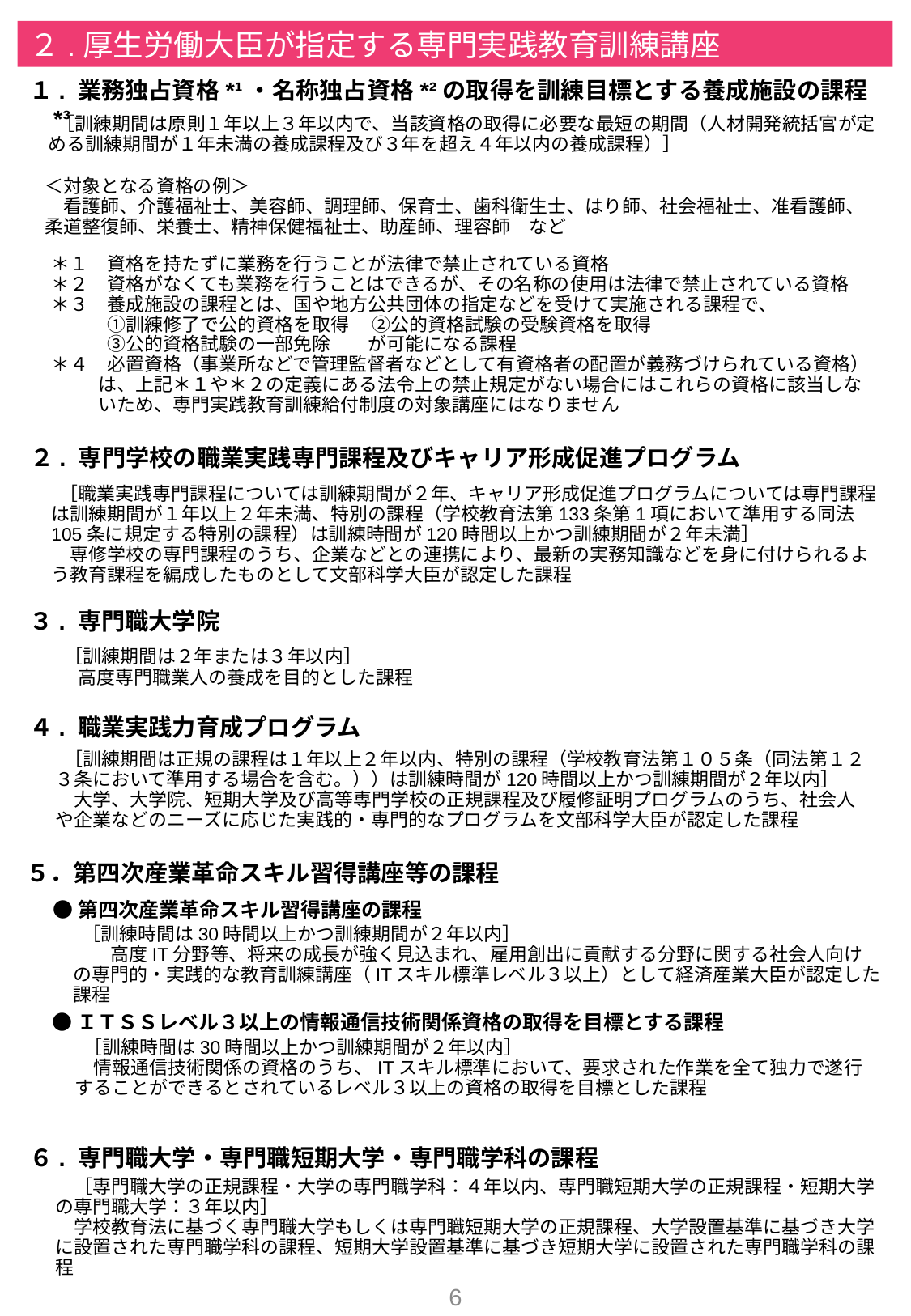

２.厚生労働大臣が指定する専門実践教育訓練講座
１. 業務独占資格*¹・名称独占資格*²の取得を訓練目標とする養成施設の課程*³
 ［訓練期間は原則１年以上３年以内で、当該資格の取得に必要な最短の期間（人材開発統括官が定める訓練期間が１年未満の養成課程及び３年を超え４年以内の養成課程）］
＜対象となる資格の例＞
　看護師、介護福祉士、美容師、調理師、保育士、歯科衛生士、はり師、社会福祉士、准看護師、柔道整復師、栄養士、精神保健福祉士、助産師、理容師　など
＊１　資格を持たずに業務を行うことが法律で禁止されている資格
＊２　資格がなくても業務を行うことはできるが、その名称の使用は法律で禁止されている資格
＊３　養成施設の課程とは、国や地方公共団体の指定などを受けて実施される課程で、
　　　①訓練修了で公的資格を取得 　②公的資格試験の受験資格を取得
　　　③公的資格試験の一部免除　　が可能になる課程
＊４　必置資格（事業所などで管理監督者などとして有資格者の配置が義務づけられている資格）は、上記＊１や＊２の定義にある法令上の禁止規定がない場合にはこれらの資格に該当しないため、専門実践教育訓練給付制度の対象講座にはなりません
２. 専門学校の職業実践専門課程及びキャリア形成促進プログラム
 ［職業実践専門課程については訓練期間が２年、キャリア形成促進プログラムについては専門課程は訓練期間が１年以上２年未満、特別の課程（学校教育法第133条第1項において準用する同法105条に規定する特別の課程）は訓練時間が120時間以上かつ訓練期間が２年未満］
　専修学校の専門課程のうち、企業などとの連携により、最新の実務知識などを身に付けられるよう教育課程を編成したものとして文部科学大臣が認定した課程
３. 専門職大学院
 ［訓練期間は２年または３年以内］
　 高度専門職業人の養成を目的とした課程
４. 職業実践力育成プログラム
 ［訓練期間は正規の課程は１年以上２年以内、特別の課程（学校教育法第１０５条（同法第１２３条において準用する場合を含む。））は訓練時間が120時間以上かつ訓練期間が２年以内］
　大学、大学院、短期大学及び高等専門学校の正規課程及び履修証明プログラムのうち、社会人や企業などのニーズに応じた実践的・専門的なプログラムを文部科学大臣が認定した課程
５．第四次産業革命スキル習得講座等の課程
●第四次産業革命スキル習得講座の課程
 ［訓練時間は30時間以上かつ訓練期間が２年以内］
　　高度IT分野等、将来の成長が強く見込まれ、雇用創出に貢献する分野に関する社会人向けの専門的・実践的な教育訓練講座（ITスキル標準レベル３以上）として経済産業大臣が認定した課程
●ＩＴＳＳレベル３以上の情報通信技術関係資格の取得を目標とする課程
 ［訓練時間は30時間以上かつ訓練期間が２年以内］
　情報通信技術関係の資格のうち、ITスキル標準において、要求された作業を全て独力で遂行することができるとされているレベル３以上の資格の取得を目標とした課程
６. 専門職大学・専門職短期大学・専門職学科の課程
　［専門職大学の正規課程・大学の専門職学科：４年以内、専門職短期大学の正規課程・短期大学の専門職大学：３年以内］
　学校教育法に基づく専門職大学もしくは専門職短期大学の正規課程、大学設置基準に基づき大学に設置された専門職学科の課程、短期大学設置基準に基づき短期大学に設置された専門職学科の課程
6